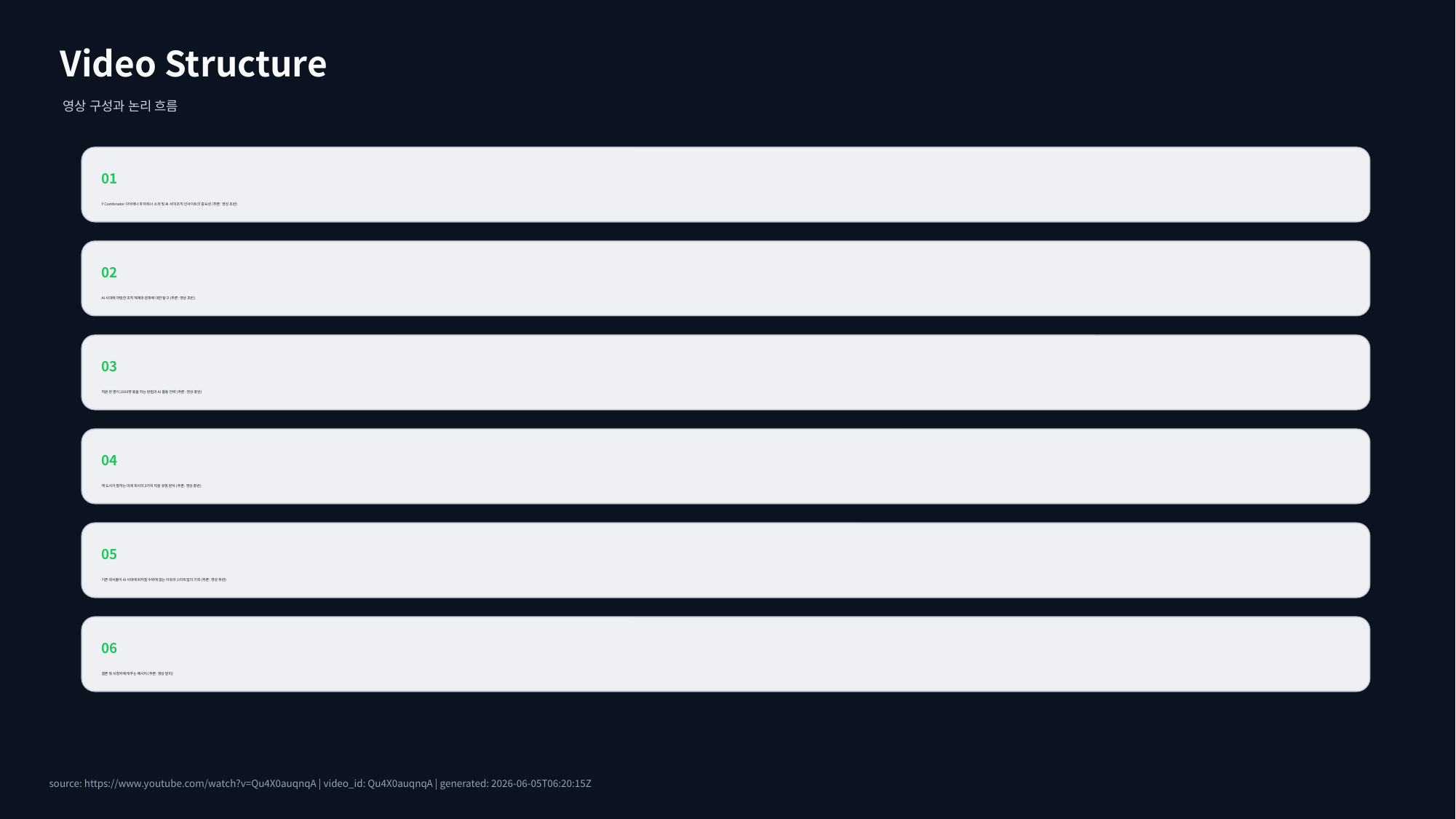

Video Structure
영상 구성과 논리 흐름

01
Y Combinator 다이애나 후 파트너 소개 및 AI 시대 조직 인사이트의 중요성 (추론: 영상 초반)

02
AI 시대에 마땅한 조직 체계와 문화에 대한 탐구 (추론: 영상 초반)

03
직원 한 명이 1000명 몫을 하는 방법과 AI 활용 전략 (추론: 영상 중반)

04
잭 도시가 말하는 미래 회사의 3가지 직원 유형 분석 (추론: 영상 중반)

05
기존 회사들이 AI 시대에 뒤처질 수밖에 없는 이유와 스타트업의 기회 (추론: 영상 후반)

06
결론 및 시청자에게 주는 메시지 (추론: 영상 말미)
source: https://www.youtube.com/watch?v=Qu4X0auqnqA | video_id: Qu4X0auqnqA | generated: 2026-06-05T06:20:15Z